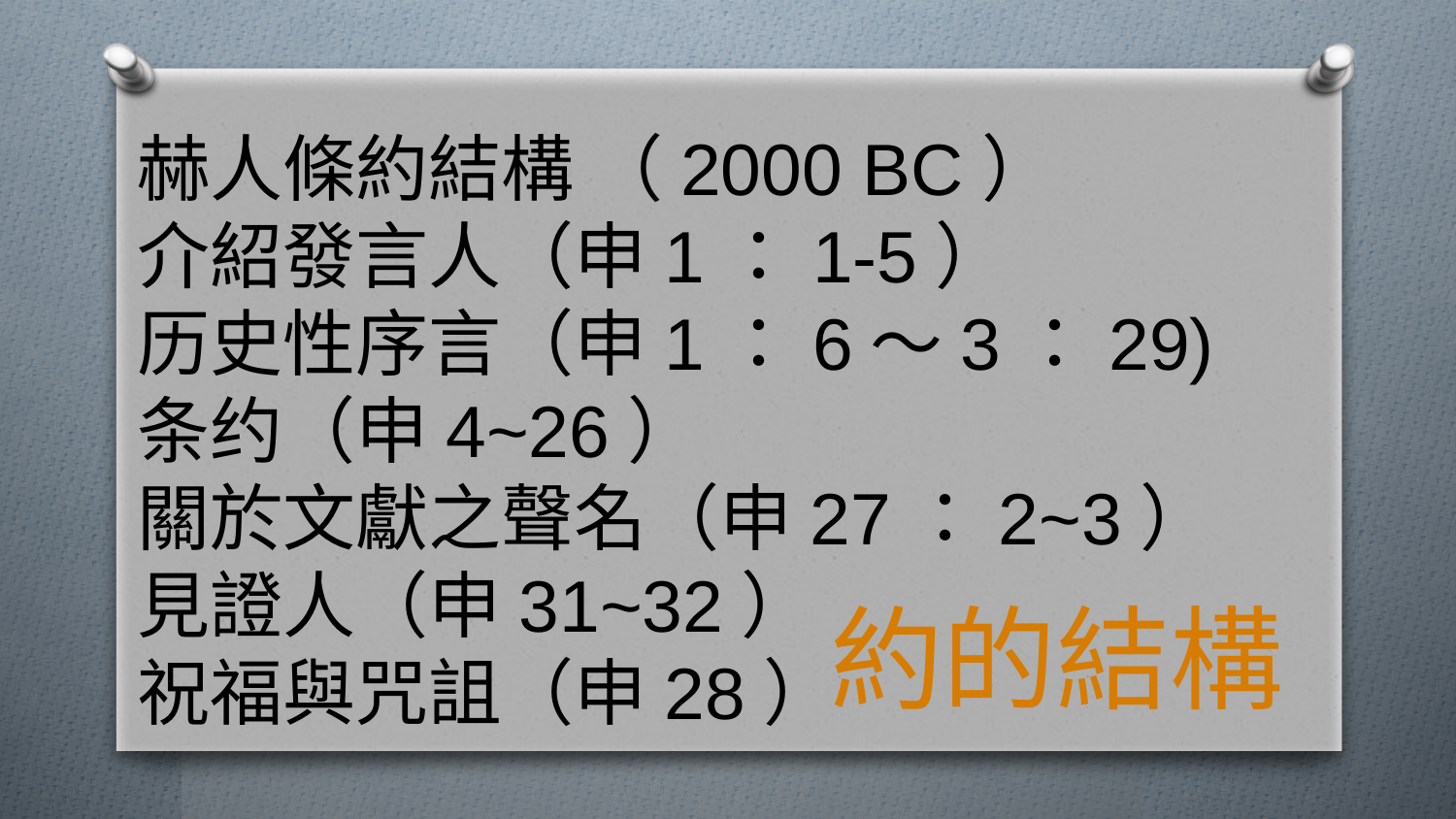

赫人條約結構 （2000 BC）
介紹發言人（申1：1-5）
历史性序言（申1：6～3：29)
条约（申4~26）
關於文獻之聲名（申27：2~3）
見證人（申31~32）
祝福與咒詛（申28）

約的結構